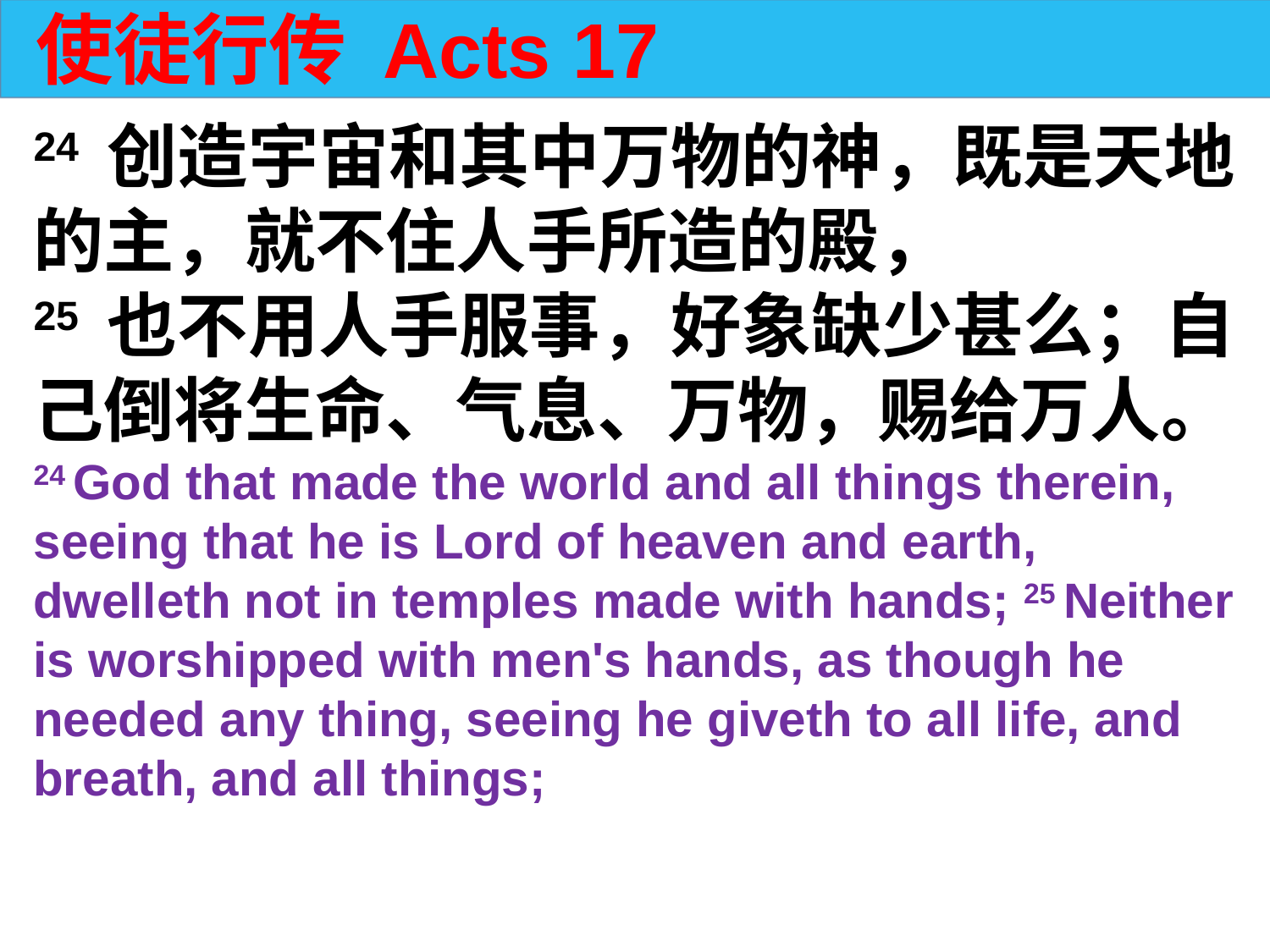

使徒行传 Acts 17
24 创造宇宙和其中万物的神，既是天地的主，就不住人手所造的殿，
25 也不用人手服事，好象缺少甚么；自己倒将生命、气息、万物，赐给万人。
24 God that made the world and all things therein, seeing that he is Lord of heaven and earth, dwelleth not in temples made with hands; 25 Neither is worshipped with men's hands, as though he needed any thing, seeing he giveth to all life, and breath, and all things;